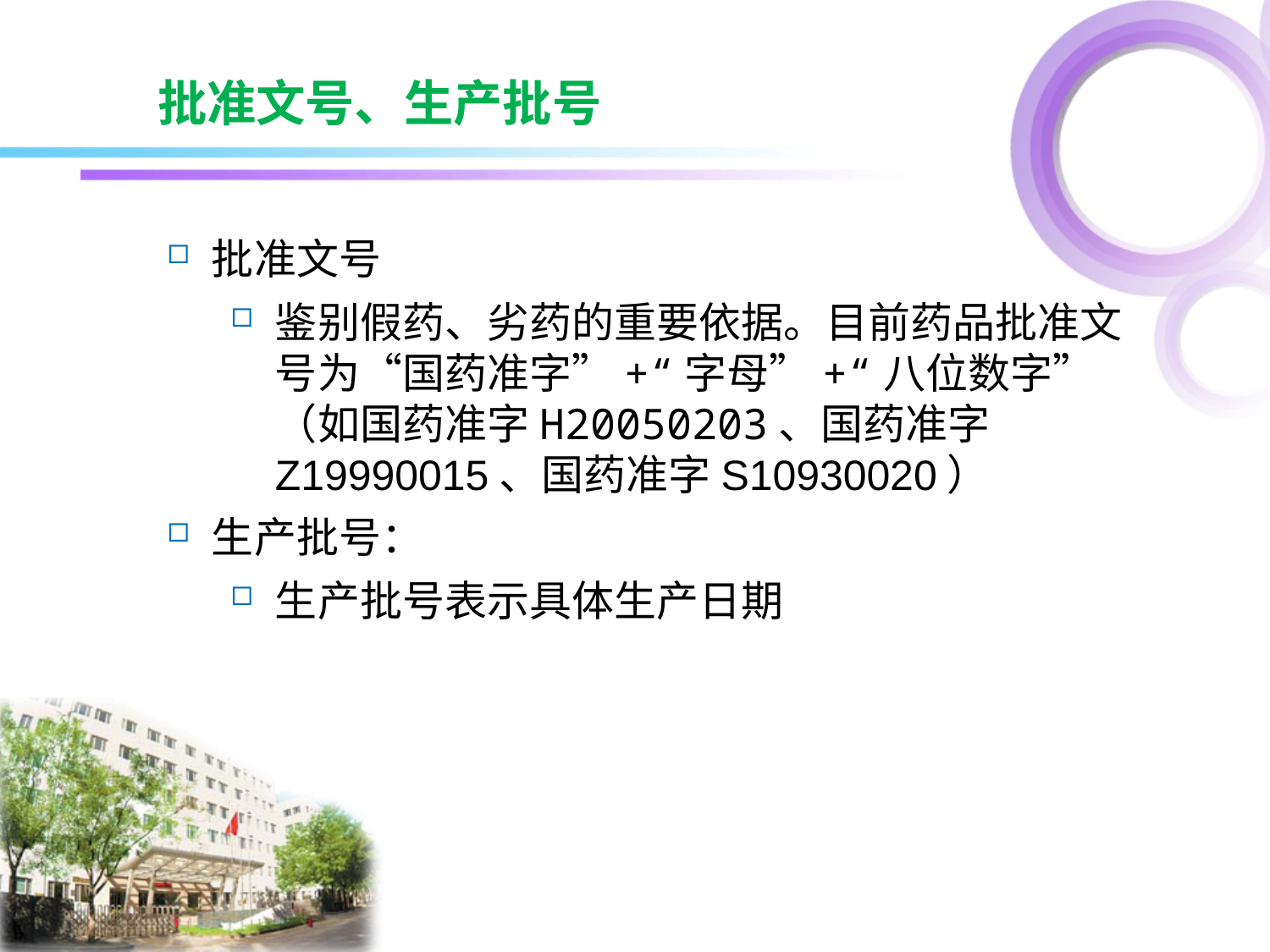

批准文号、生产批号
批准文号
鉴别假药、劣药的重要依据。目前药品批准文号为“国药准字”+“字母”+“八位数字”（如国药准字H20050203、国药准字Z19990015、国药准字S10930020）
生产批号：
生产批号表示具体生产日期